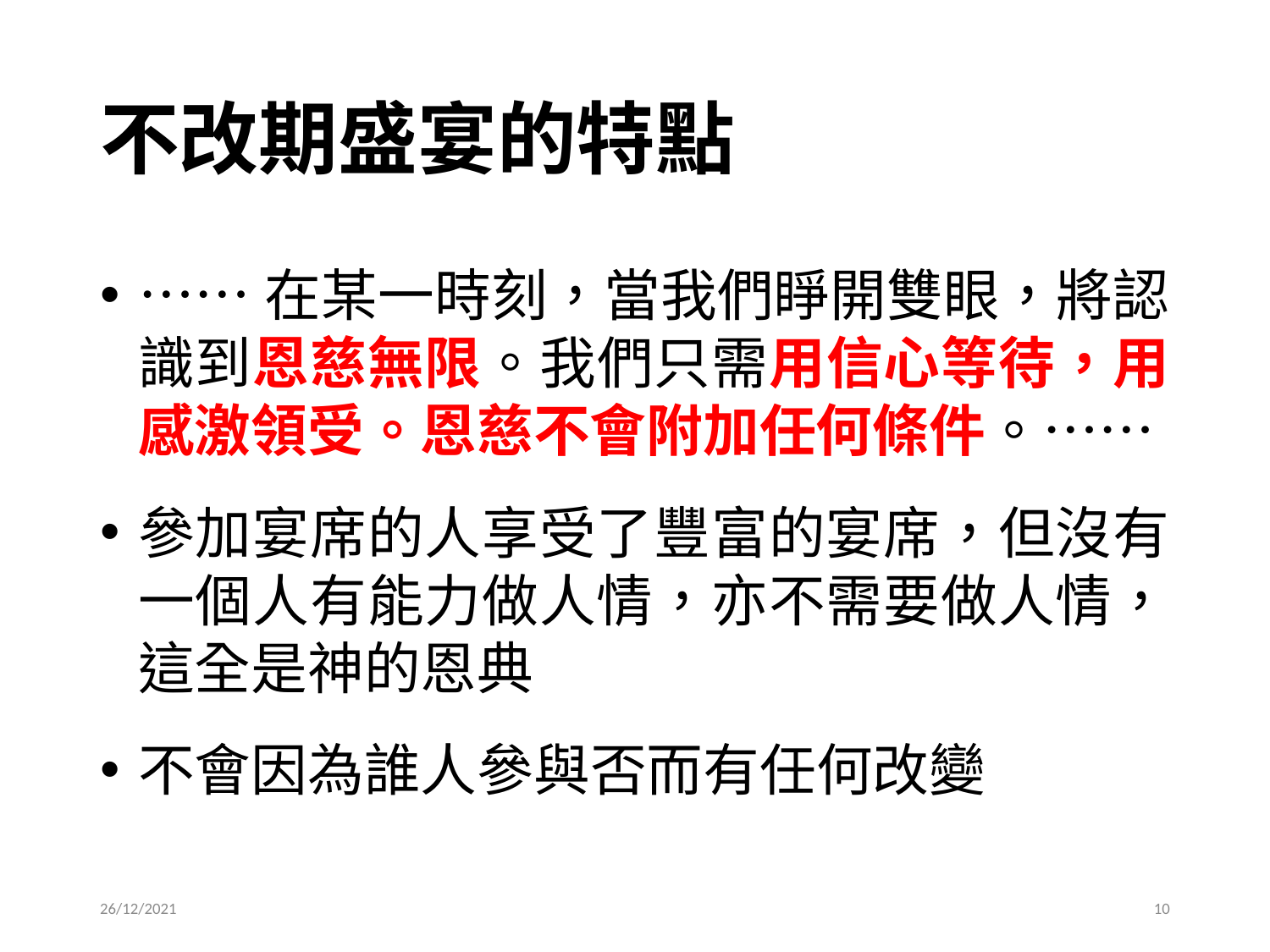

# 不改期盛宴的特點
……在某一時刻，當我們睜開雙眼，將認識到恩慈無限。我們只需用信心等待，用感激領受。恩慈不會附加任何條件。……
參加宴席的人享受了豐富的宴席，但沒有一個人有能力做人情，亦不需要做人情，這全是神的恩典
不會因為誰人參與否而有任何改變

26/12/2021

10